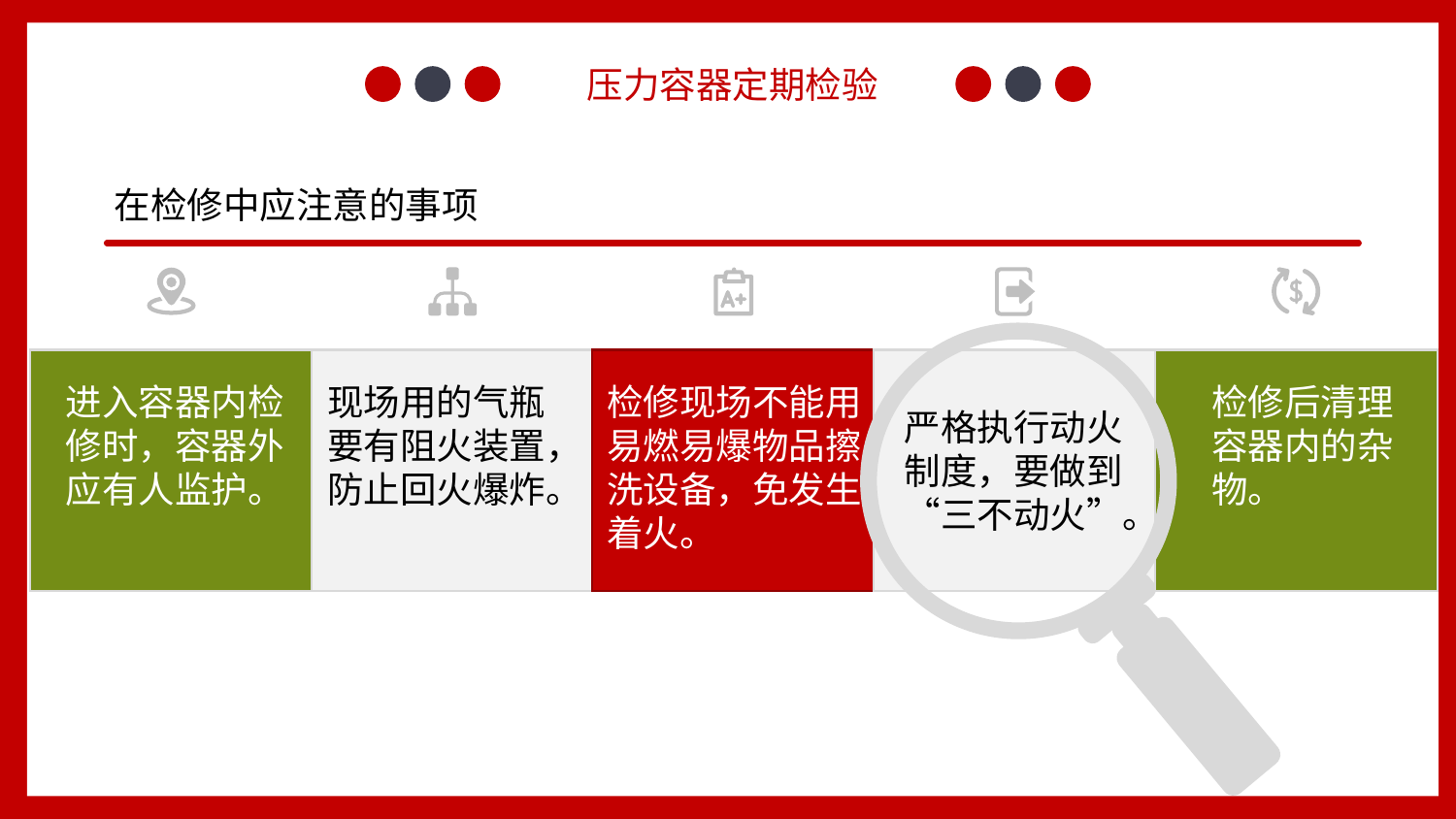

横向到边
               纵向到底
                   不留死角
压力容器定期检验

在检修中应注意的事项

进入容器内检修时，容器外应有人监护。
现场用的气瓶要有阻火装置，防止回火爆炸。
检修现场不能用易燃易爆物品擦洗设备，免发生着火。
检修后清理容器内的杂物。
严格执行动火制度，要做到“三不动火”。